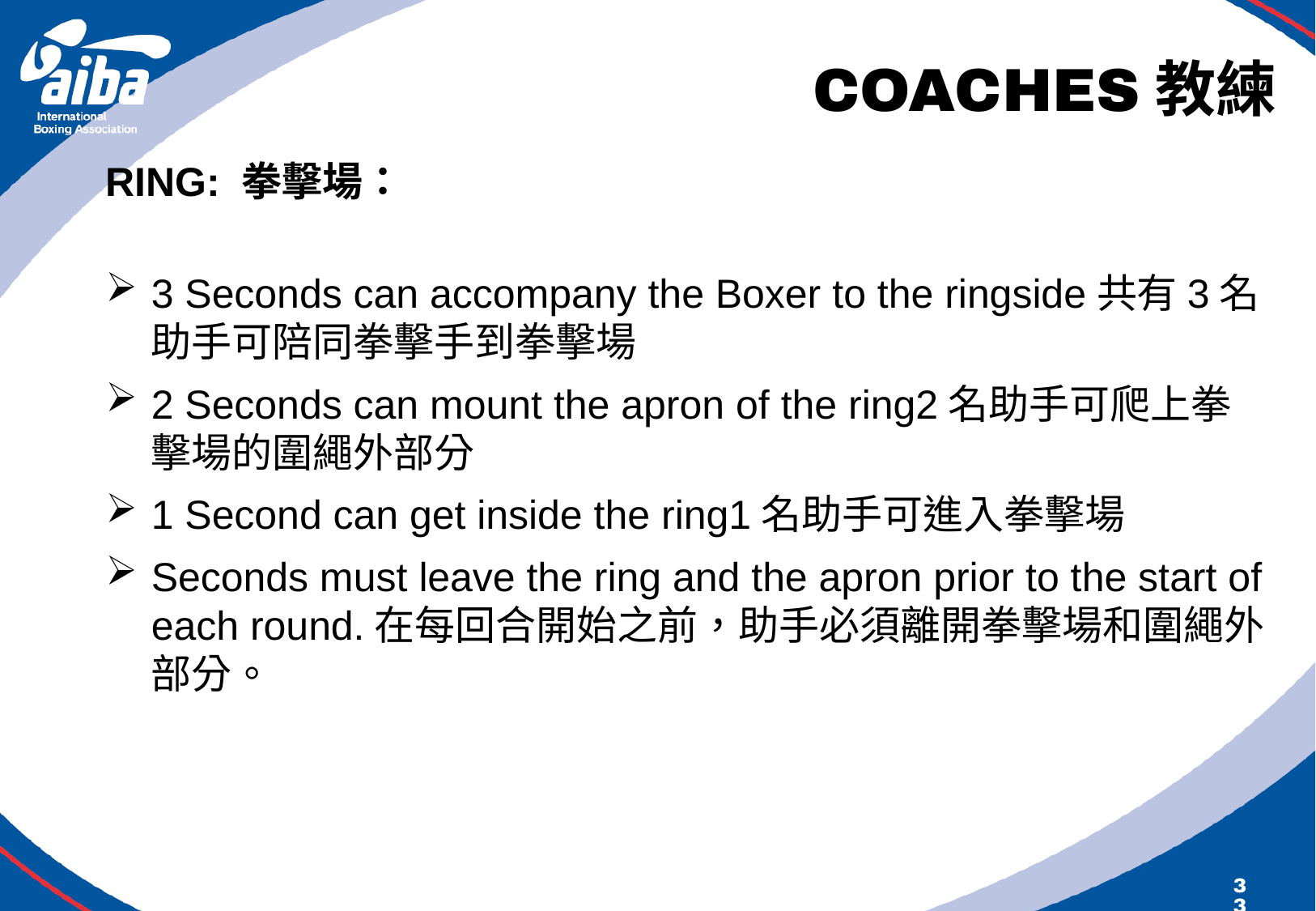

# COACHES教練
RING: 拳擊場：

3 Seconds can accompany the Boxer to the ringside共有3名助手可陪同拳擊手到拳擊場
2 Seconds can mount the apron of the ring2名助手可爬上拳擊場的圍繩外部分
1 Second can get inside the ring1名助手可進入拳擊場
Seconds must leave the ring and the apron prior to the start of each round.在每回合開始之前，助手必須離開拳擊場和圍繩外部分。

338